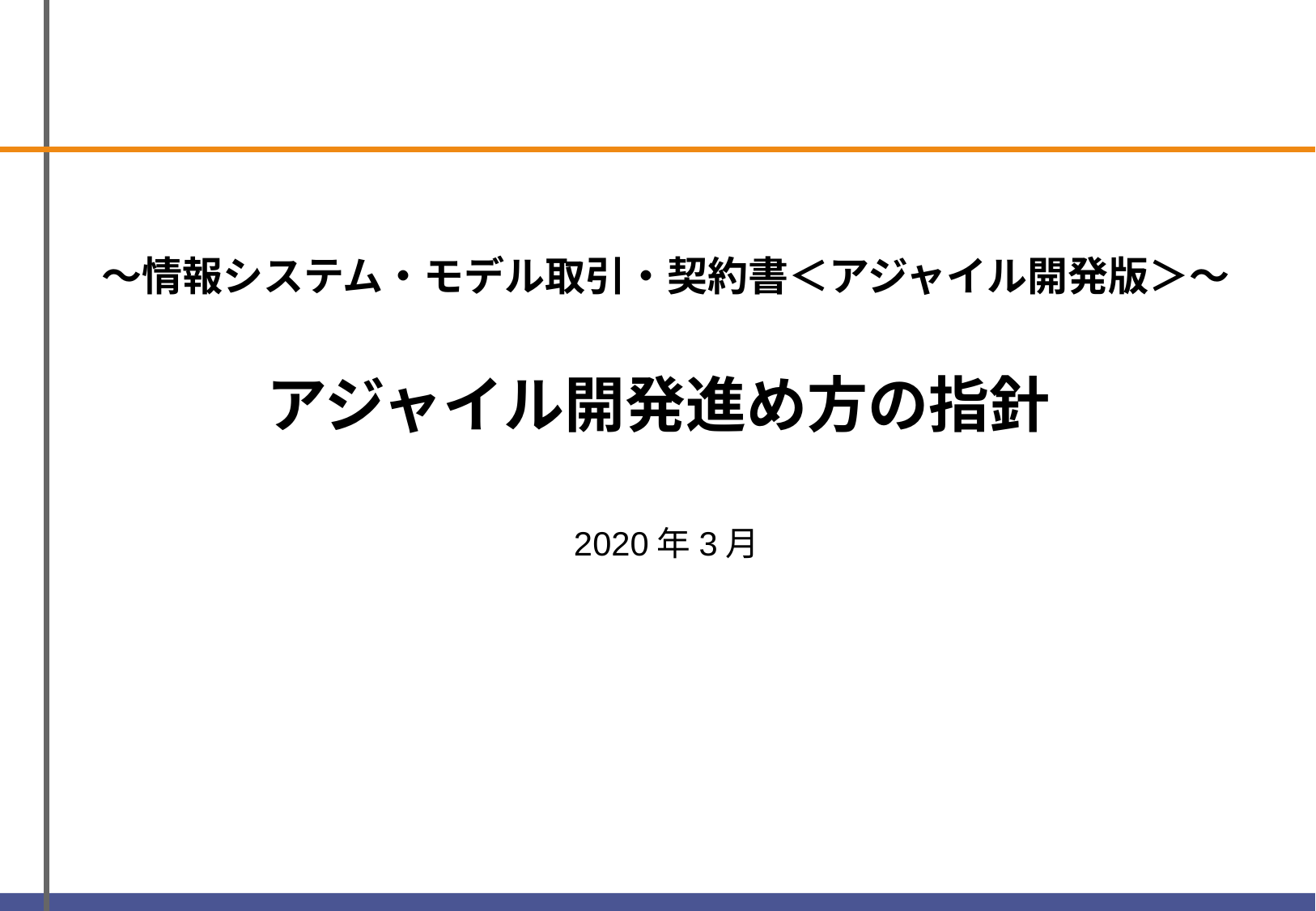

～情報システム・モデル取引・契約書＜アジャイル開発版＞～
アジャイル開発進め方の指針
2020年3月